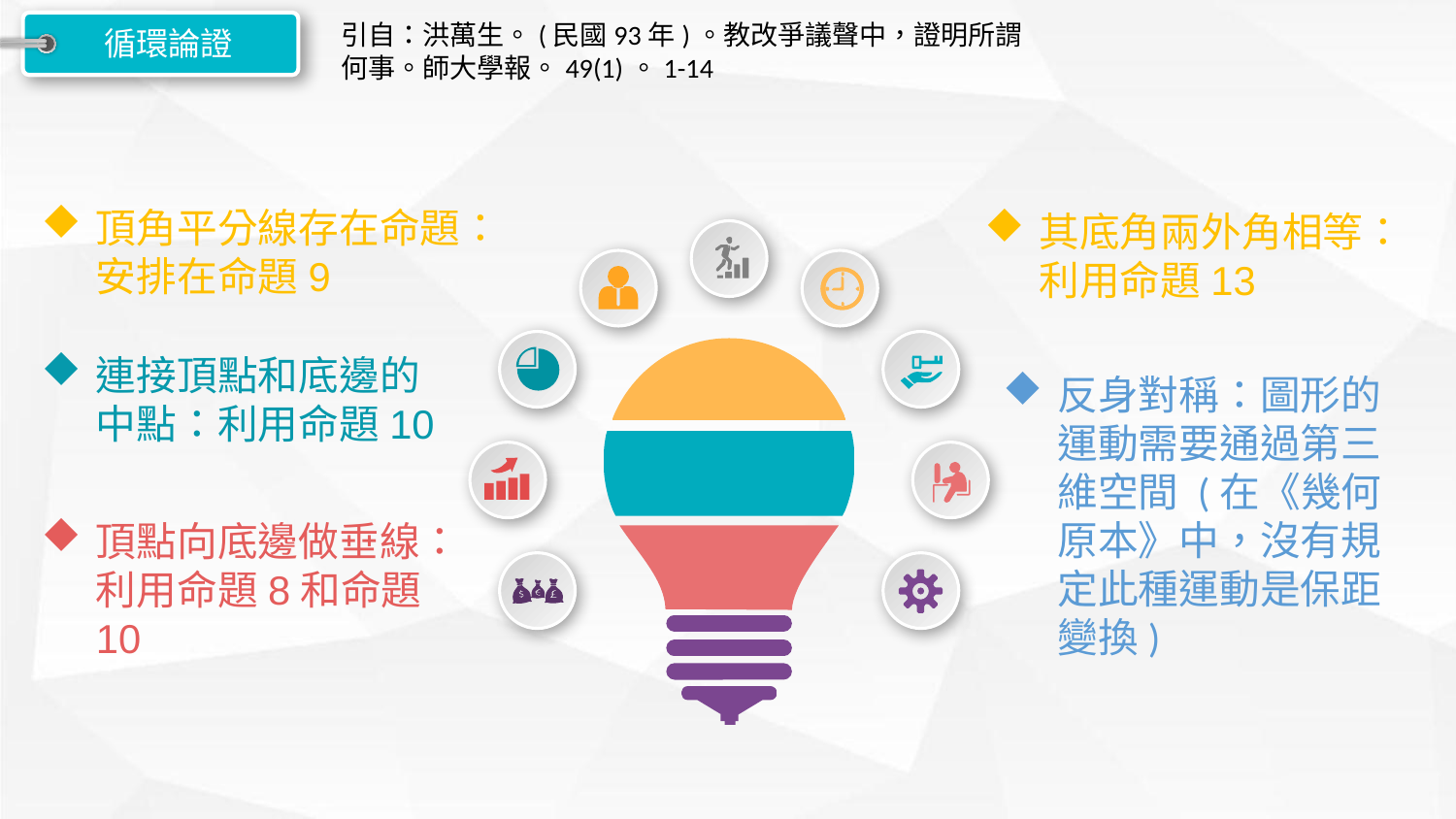

引自：洪萬生。(民國93年)。教改爭議聲中，證明所謂何事。師大學報。49(1)。1-14

循環論證

頂角平分線存在命題：安排在命題9
其底角兩外角相等：利用命題13

連接頂點和底邊的中點：利用命題10

反身對稱：圖形的運動需要通過第三維空間 (在《幾何原本》中，沒有規定此種運動是保距變換)

頂點向底邊做垂線：利用命題8和命題10